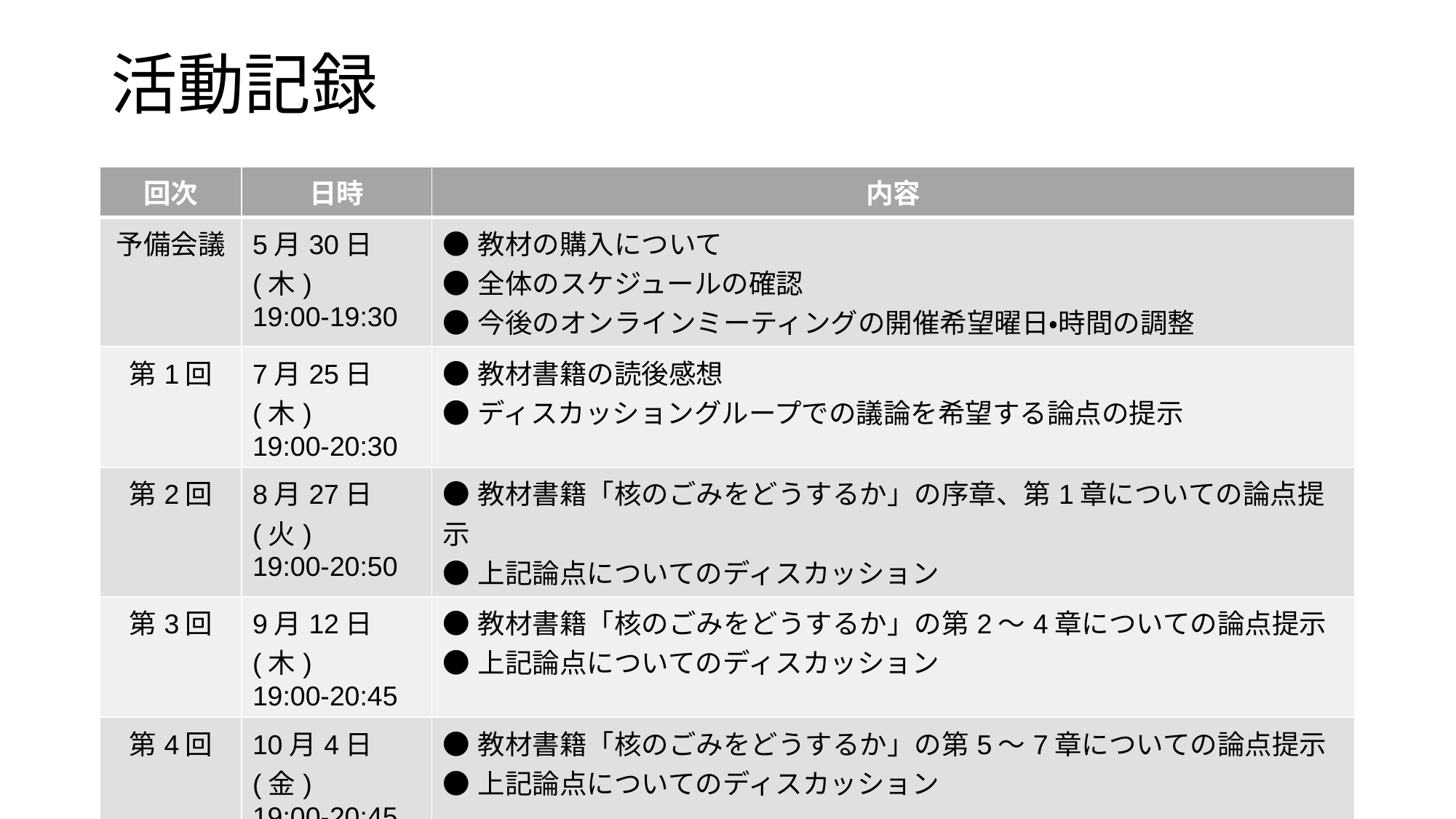

# 活動記録
| 回次 | 日時 | 内容 |
| --- | --- | --- |
| 予備会議 | 5月30日(木) 19:00-19:30 | ●教材の購入について ●全体のスケジュールの確認 ●今後のオンラインミーティングの開催希望曜日・時間の調整 |
| 第1回 | 7月25日(木) 19:00-20:30 | ●教材書籍の読後感想 ●ディスカッショングループでの議論を希望する論点の提示 |
| 第2回 | 8月27日(火) 19:00-20:50 | ●教材書籍「核のごみをどうするか」の序章、第1章についての論点提示 ●上記論点についてのディスカッション |
| 第3回 | 9月12日(木) 19:00-20:45 | ●教材書籍「核のごみをどうするか」の第2～4章についての論点提示 ●上記論点についてのディスカッション |
| 第4回 | 10月4日(金) 19:00-20:45 | ●教材書籍「核のごみをどうするか」の第5～7章についての論点提示 ●上記論点についてのディスカッション |
| 第5回 | 10月25日(金) 19:00-20:20 | ●「核のごみをどうするか」の終章及び全体についてのディスカッション ●ディスカッショングループ活動のまとめ方と今後についての協議 |
| 第6回 | 11月28日(金) 19:00-20:35 | ディスカッショングループ活動のまとめ方と今後についての協議（継続） |